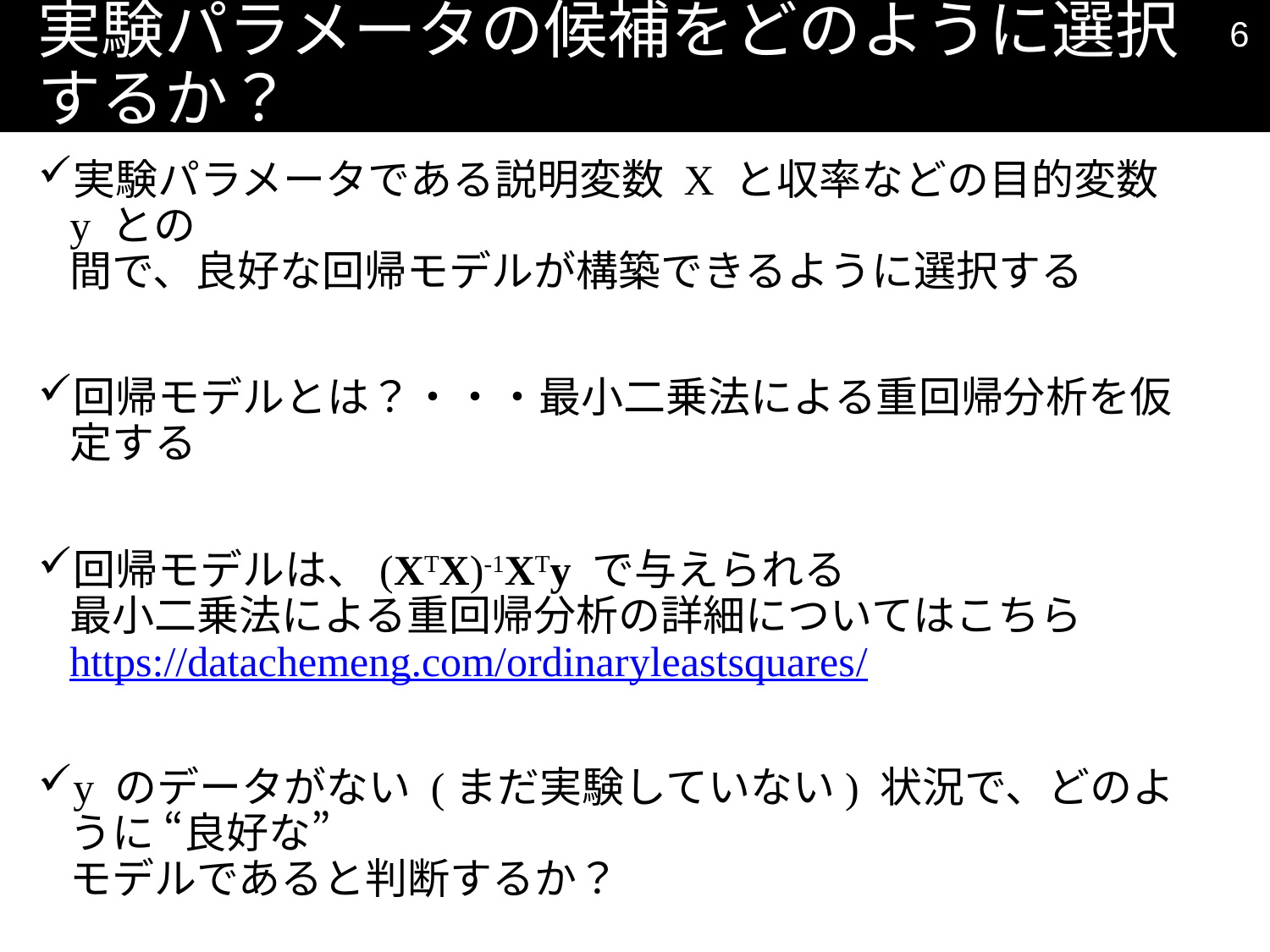

6
# 実験パラメータの候補をどのように選択するか？
実験パラメータである説明変数 X と収率などの目的変数 y との
間で、良好な回帰モデルが構築できるように選択する

回帰モデルとは？・・・最小二乗法による重回帰分析を仮定する

回帰モデルは、(XTX)-1XTy で与えられる
最小二乗法による重回帰分析の詳細についてはこちら
https://datachemeng.com/ordinaryleastsquares/

y のデータがない (まだ実験していない) 状況で、どのように “良好な”
モデルであると判断するか？

(XTX)-1 に着目